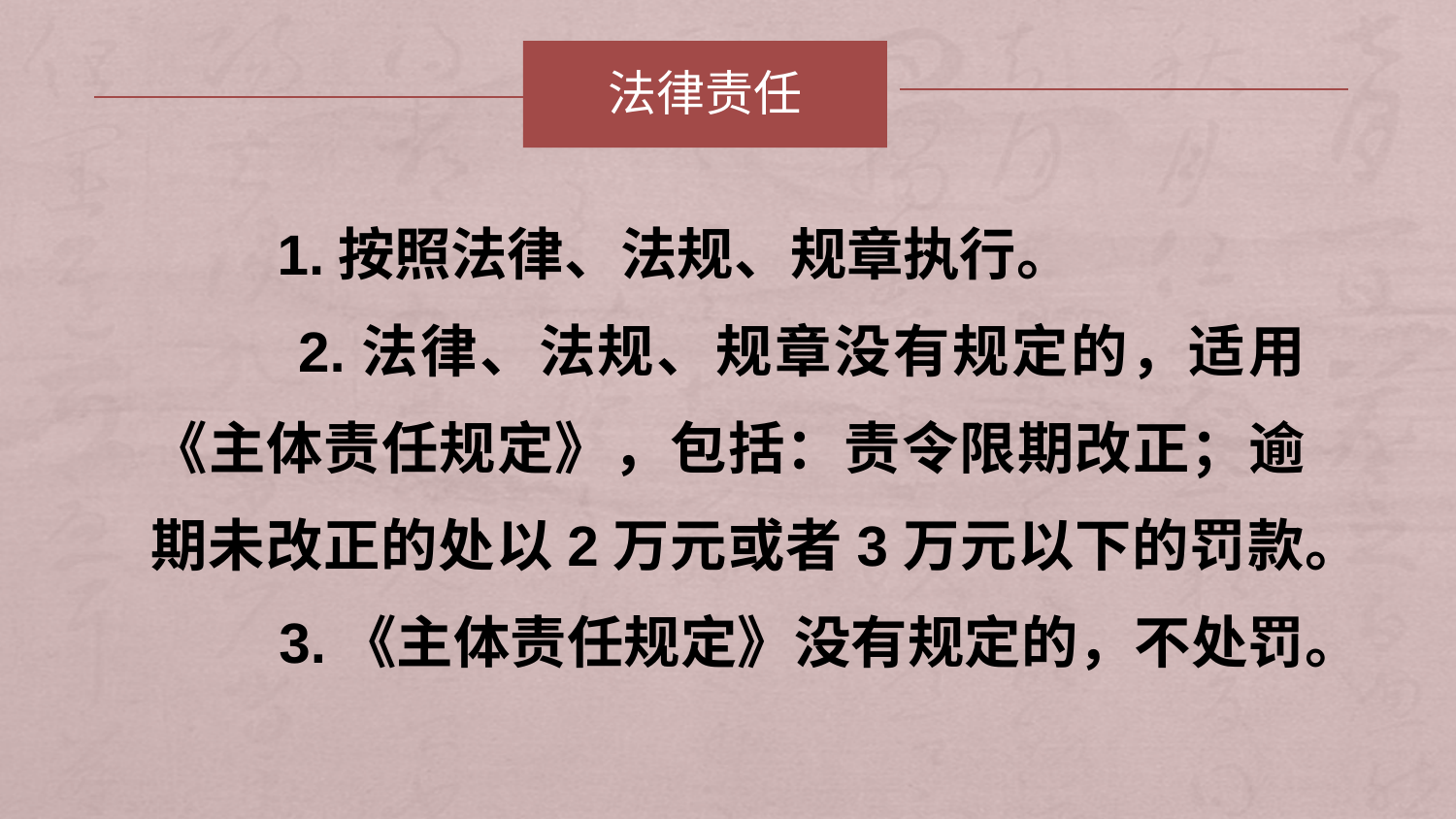

法律责任

        1.按照法律、法规、规章执行。
        2.法律、法规、规章没有规定的，适用《主体责任规定》，包括：责令限期改正；逾期未改正的处以2万元或者3万元以下的罚款。
        3.《主体责任规定》没有规定的，不处罚。